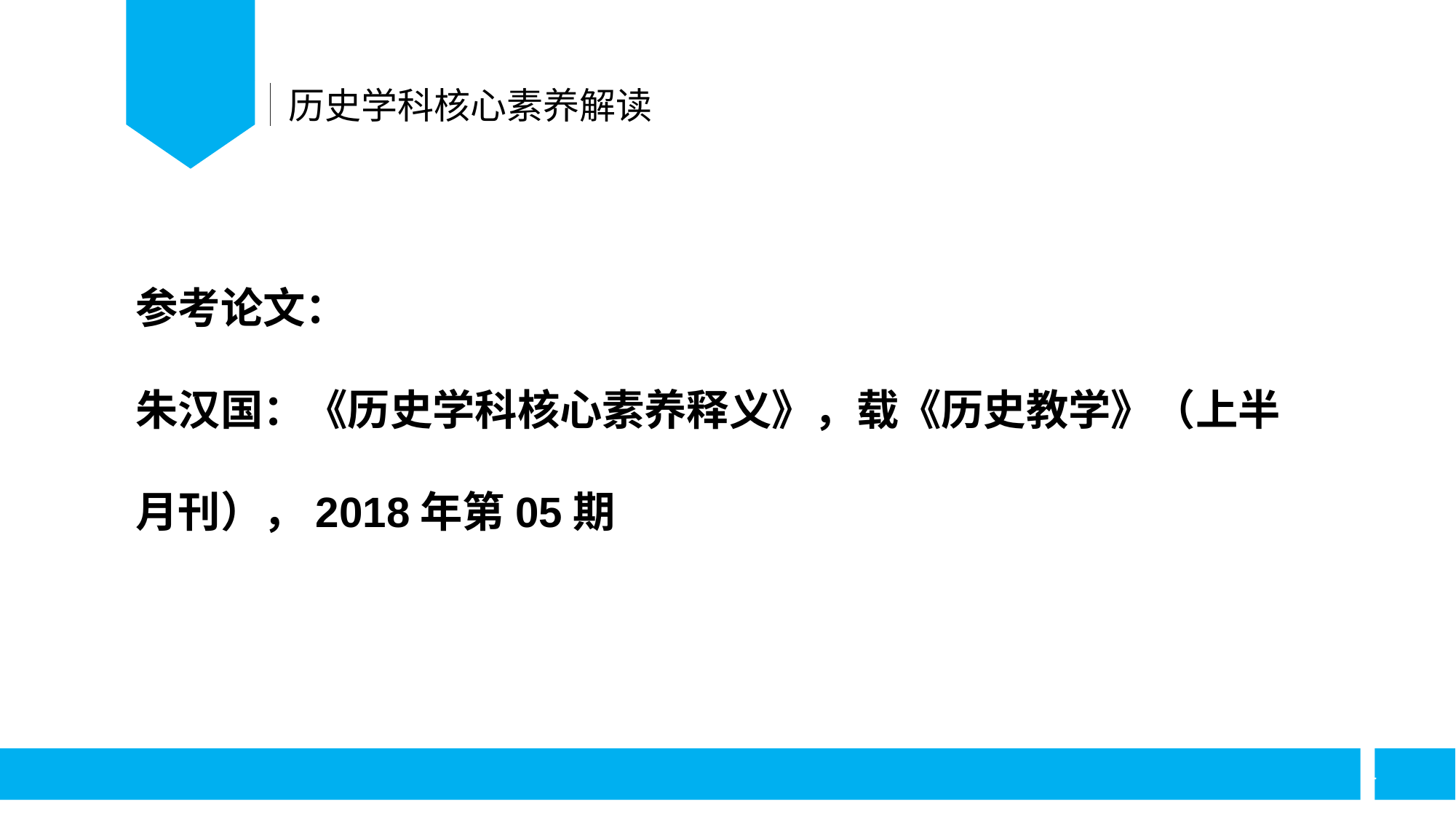

历史学科核心素养解读
参考论文：
朱汉国：《历史学科核心素养释义》，载《历史教学》（上半月刊），2018年第05期